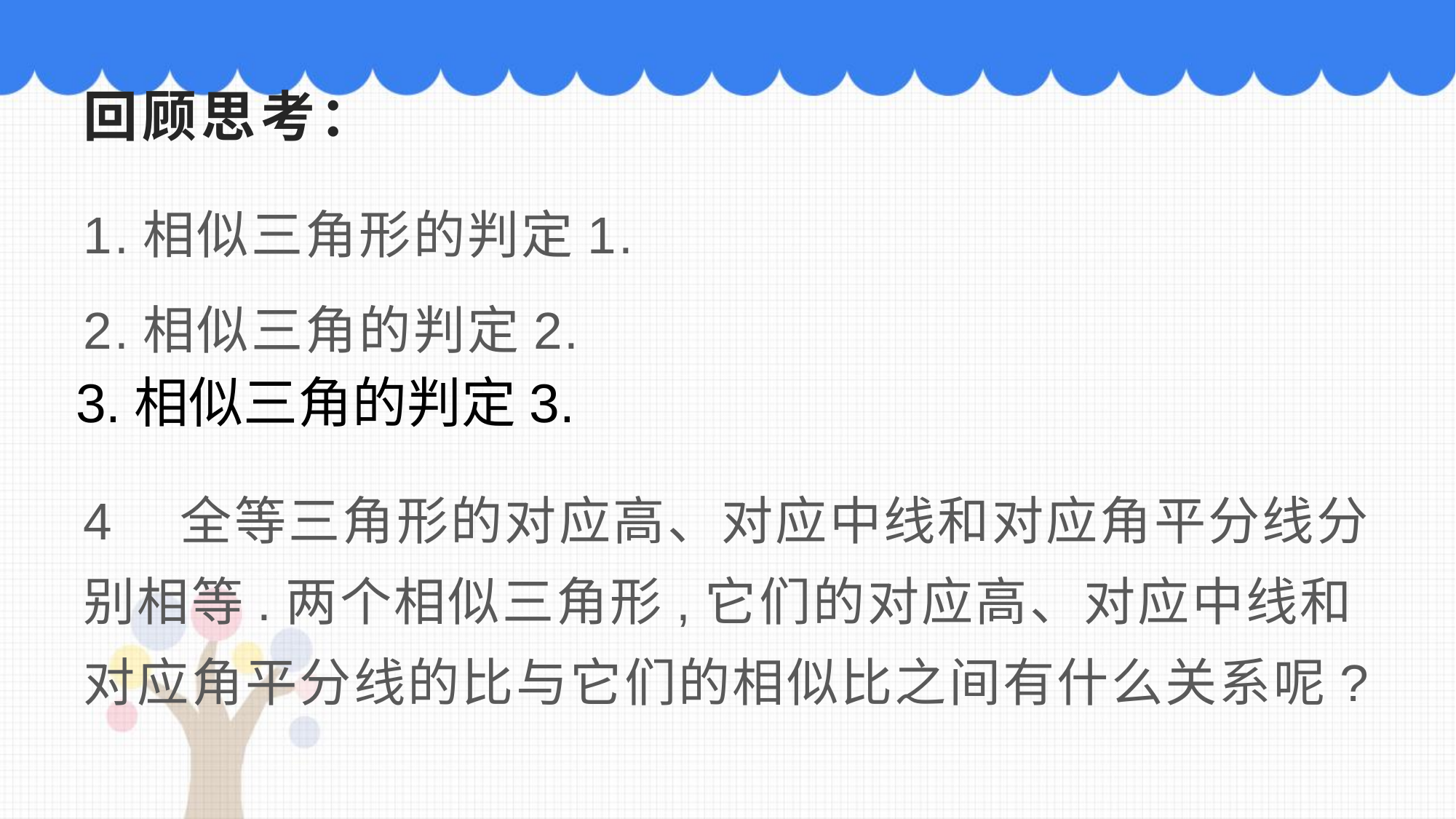

# 回顾思考：
1.相似三角形的判定1.
2.相似三角的判定2.

4　全等三角形的对应高、对应中线和对应角平分线分别相等.两个相似三角形,它们的对应高、对应中线和对应角平分线的比与它们的相似比之间有什么关系呢?
3.相似三角的判定3.